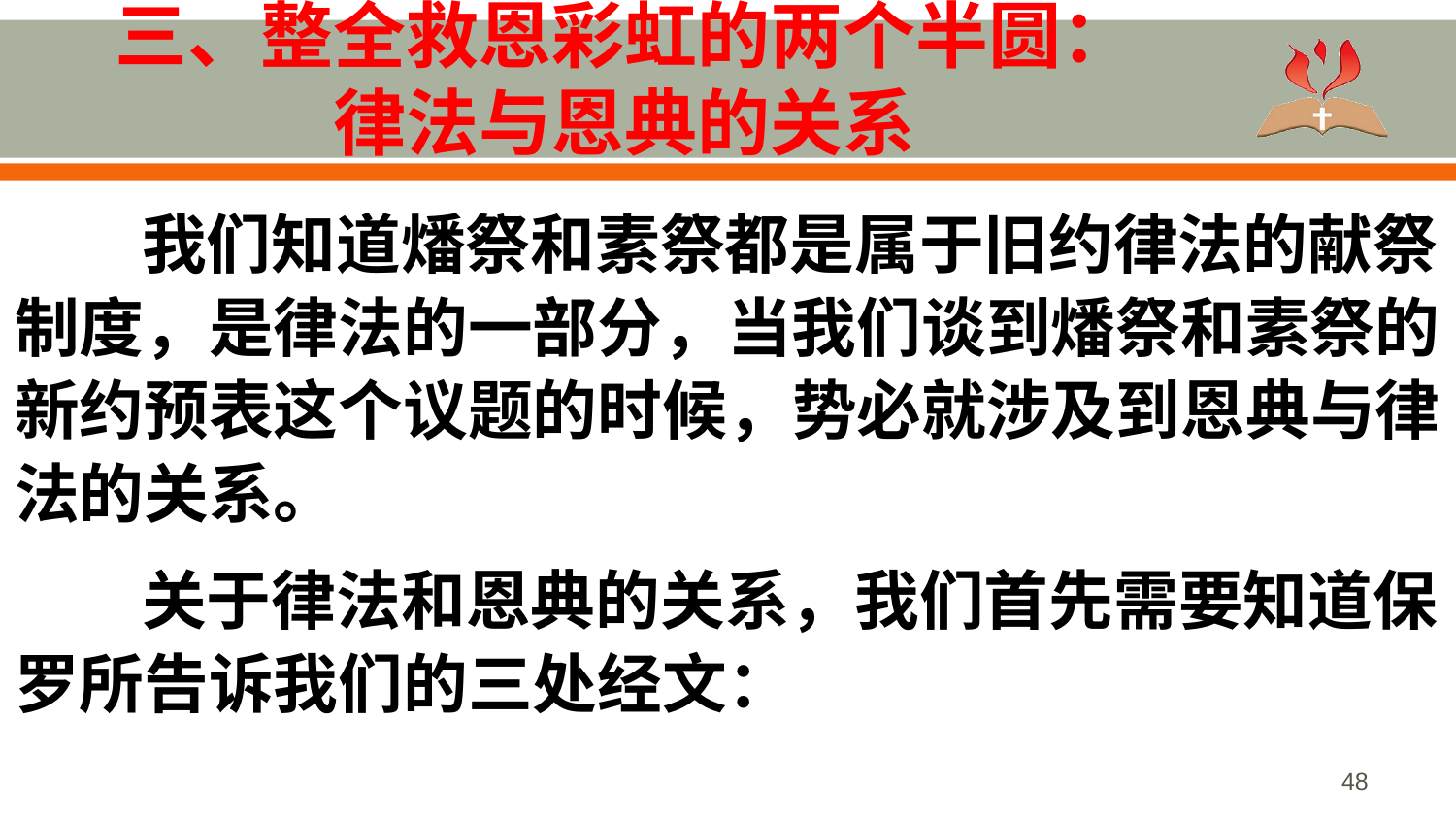

# 三、整全救恩彩虹的两个半圆： 律法与恩典的关系
我们知道燔祭和素祭都是属于旧约律法的献祭制度，是律法的一部分，当我们谈到燔祭和素祭的新约预表这个议题的时候，势必就涉及到恩典与律法的关系。
关于律法和恩典的关系，我们首先需要知道保罗所告诉我们的三处经文：

48